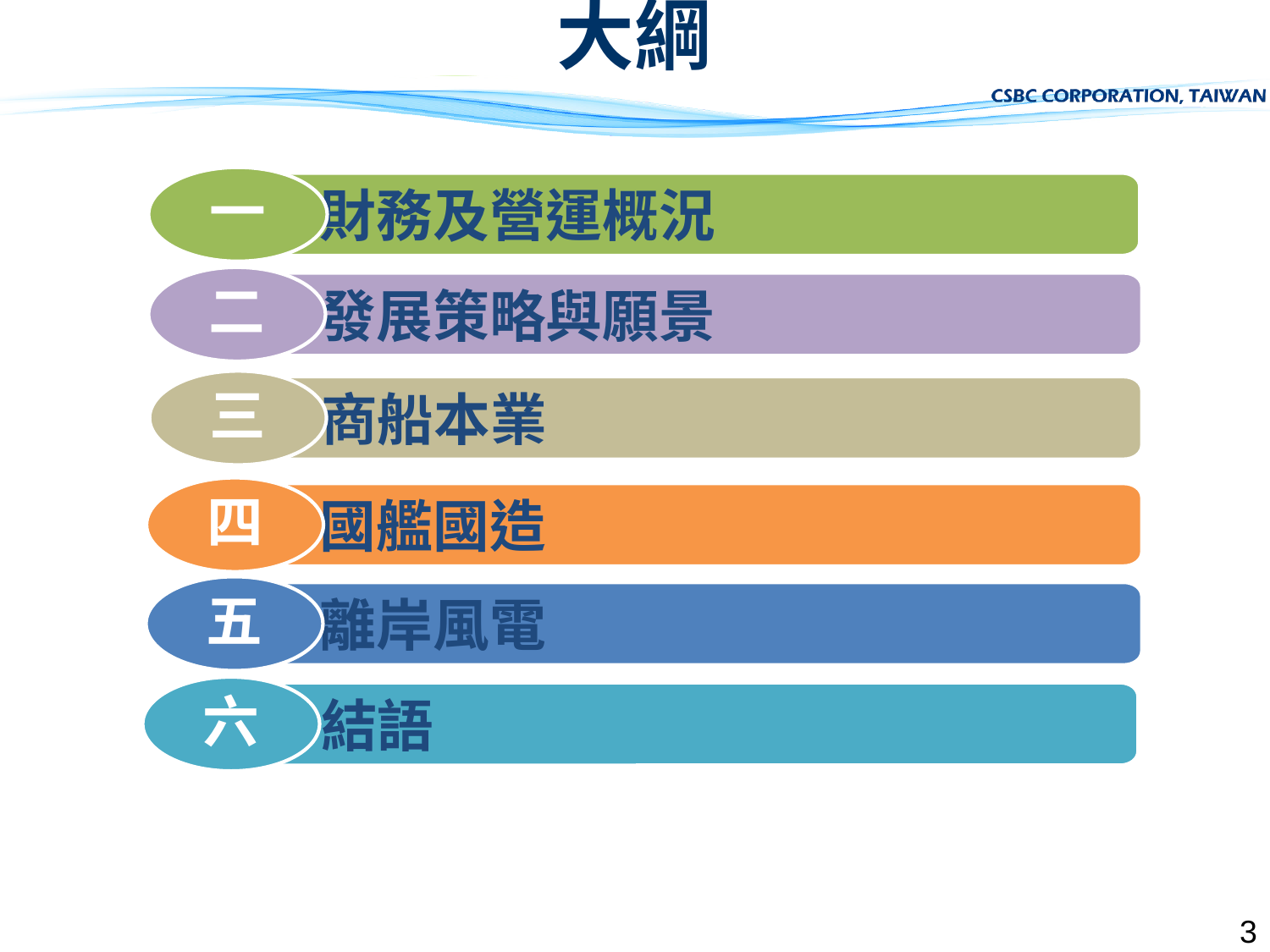

# 大綱
一
  財務及營運概況
二
  發展策略與願景
三
  商船本業
四
  國艦國造
五
  離岸風電
六
  結語